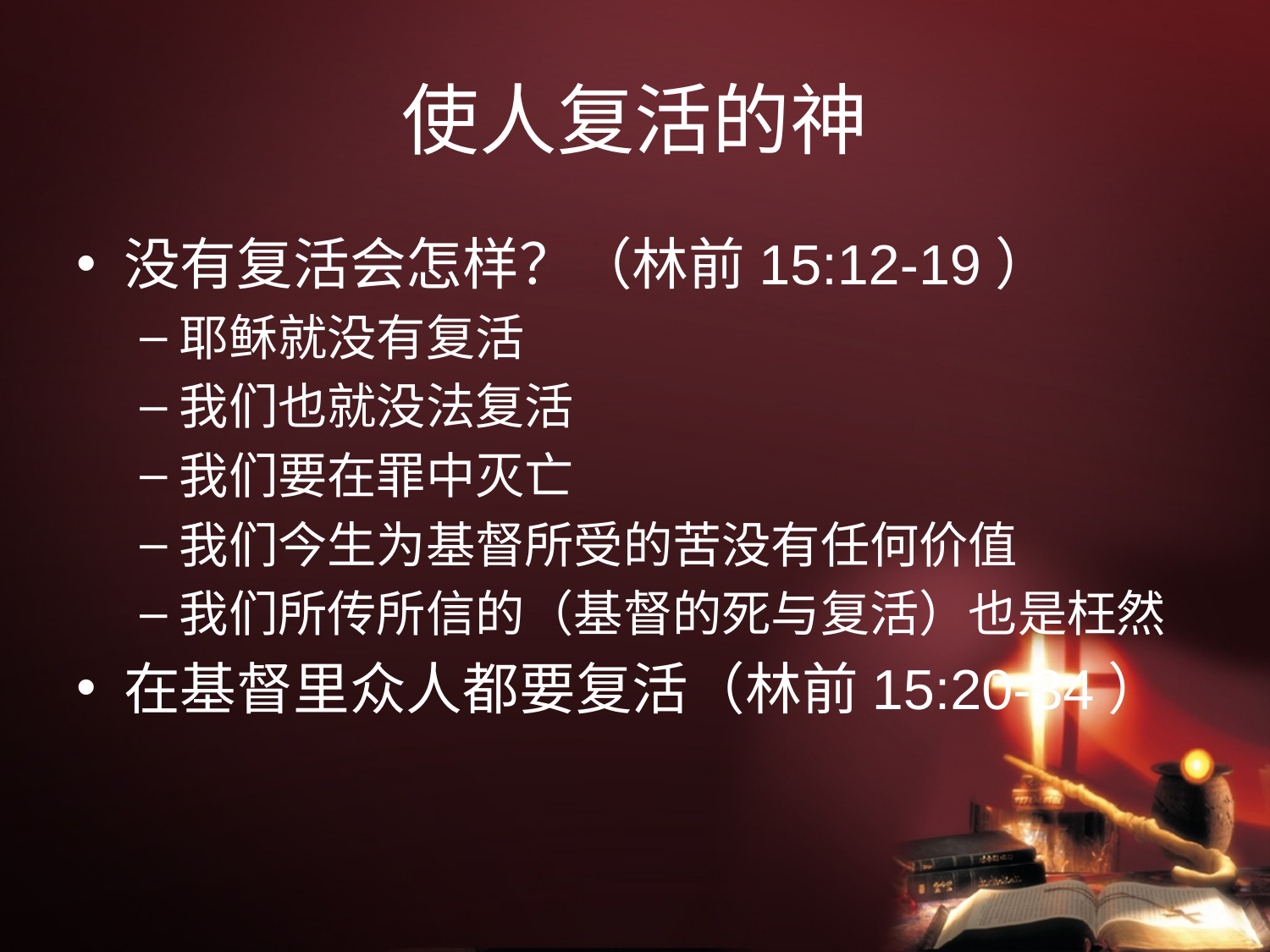

# 使人复活的神
没有复活会怎样？（林前15:12-19）
耶稣就没有复活
我们也就没法复活
我们要在罪中灭亡
我们今生为基督所受的苦没有任何价值
我们所传所信的（基督的死与复活）也是枉然
在基督里众人都要复活（林前15:20-34）